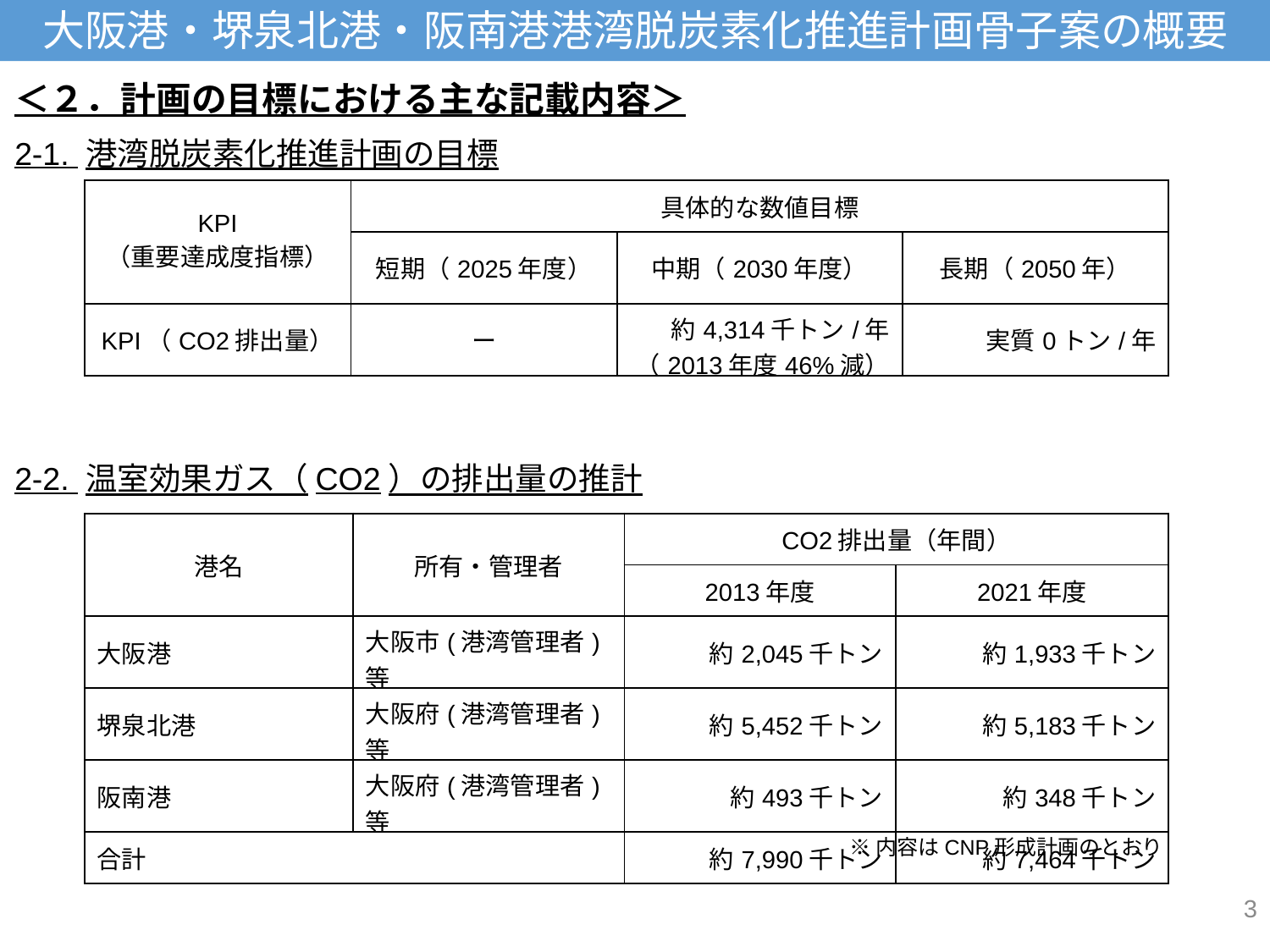

大阪港・堺泉北港・阪南港港湾脱炭素化推進計画骨子案の概要
＜２．計画の目標における主な記載内容＞
2-1. 港湾脱炭素化推進計画の目標
| KPI （重要達成度指標） | 具体的な数値目標 |  |  |
| --- | --- | --- | --- |
|  | 短期（2025年度） | 中期（2030年度） | 長期（2050年） |
| KPI（CO2排出量） | ー | 約4,314千トン/年（2013年度46%減） | 実質0トン/年 |
2-2. 温室効果ガス（CO2）の排出量の推計
| 港名 | 所有・管理者 | CO2排出量（年間） |  |
| --- | --- | --- | --- |
|  |  | 2013年度 | 2021年度 |
| 大阪港 | 大阪市(港湾管理者)等 | 約2,045千トン | 約1,933千トン |
| 堺泉北港 | 大阪府(港湾管理者)等 | 約5,452千トン | 約5,183千トン |
| 阪南港 | 大阪府(港湾管理者)等 | 約493千トン | 約348千トン |
| 合計 |  | 約7,990千トン | 約7,464千トン |
※内容はCNP形成計画のとおり
3